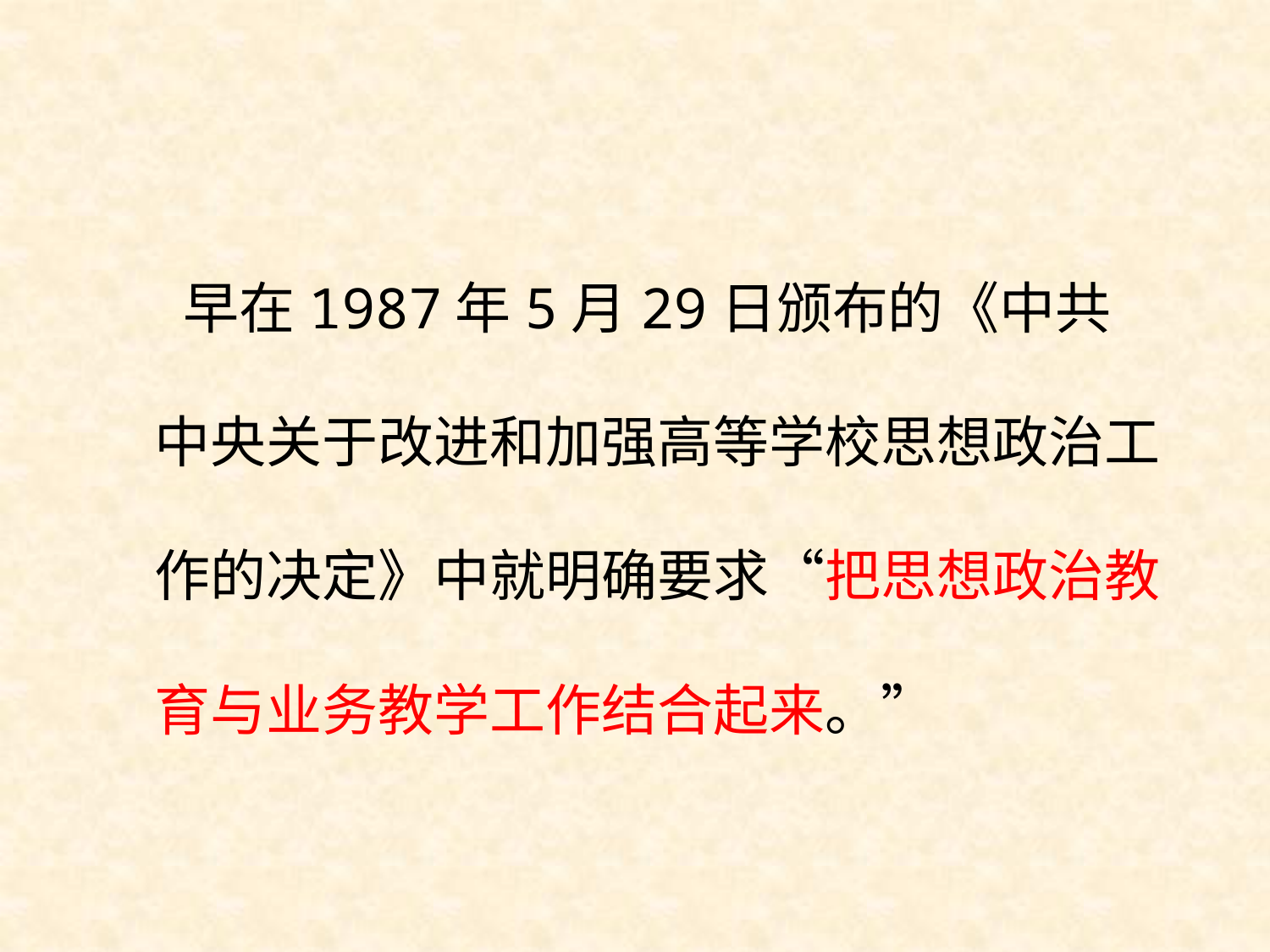

早在1987年5月29日颁布的《中共中央关于改进和加强高等学校思想政治工作的决定》中就明确要求“把思想政治教育与业务教学工作结合起来。”
3